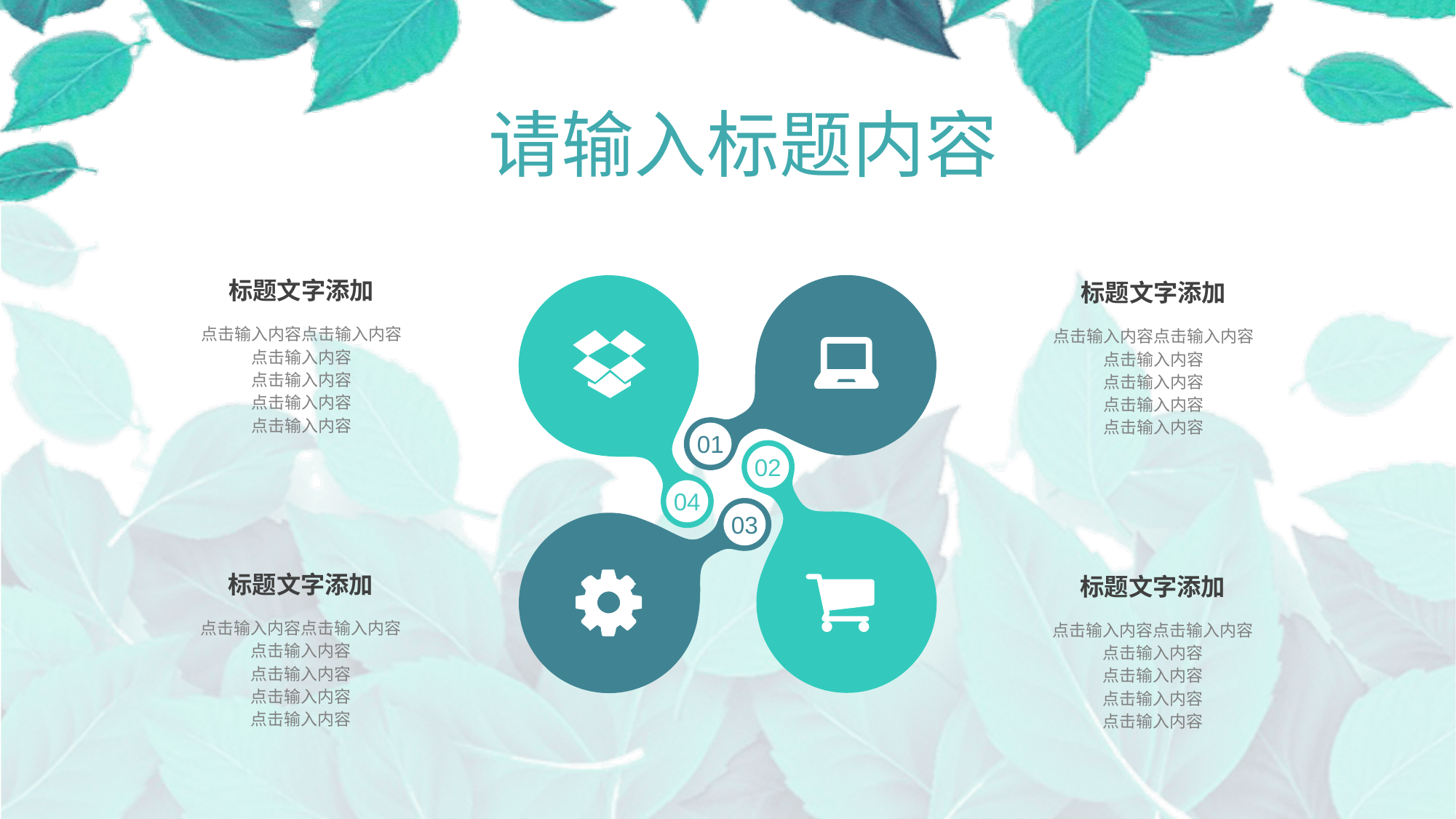

请输入标题内容
标题文字添加
点击输入内容点击输入内容
点击输入内容
点击输入内容
点击输入内容
点击输入内容

标题文字添加
点击输入内容点击输入内容
点击输入内容
点击输入内容
点击输入内容
点击输入内容

01
02

04

03
标题文字添加
点击输入内容点击输入内容
点击输入内容
点击输入内容
点击输入内容
点击输入内容

标题文字添加
点击输入内容点击输入内容
点击输入内容
点击输入内容
点击输入内容
点击输入内容